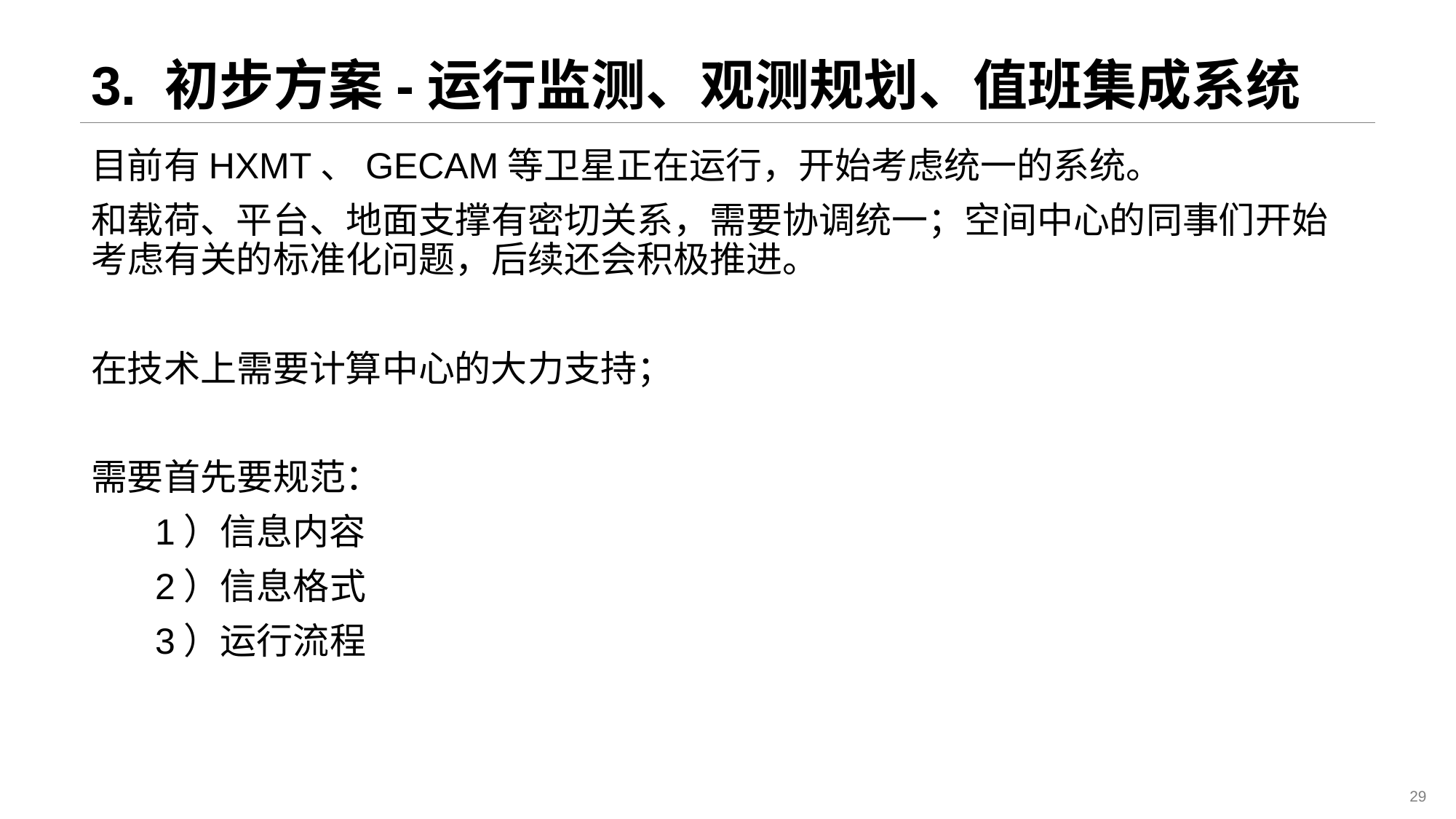

# 3. 初步方案-运行监测、观测规划、值班集成系统
目前有HXMT、GECAM等卫星正在运行，开始考虑统一的系统。
和载荷、平台、地面支撑有密切关系，需要协调统一；空间中心的同事们开始考虑有关的标准化问题，后续还会积极推进。

在技术上需要计算中心的大力支持；

需要首先要规范：
1）信息内容
2）信息格式
3）运行流程
29